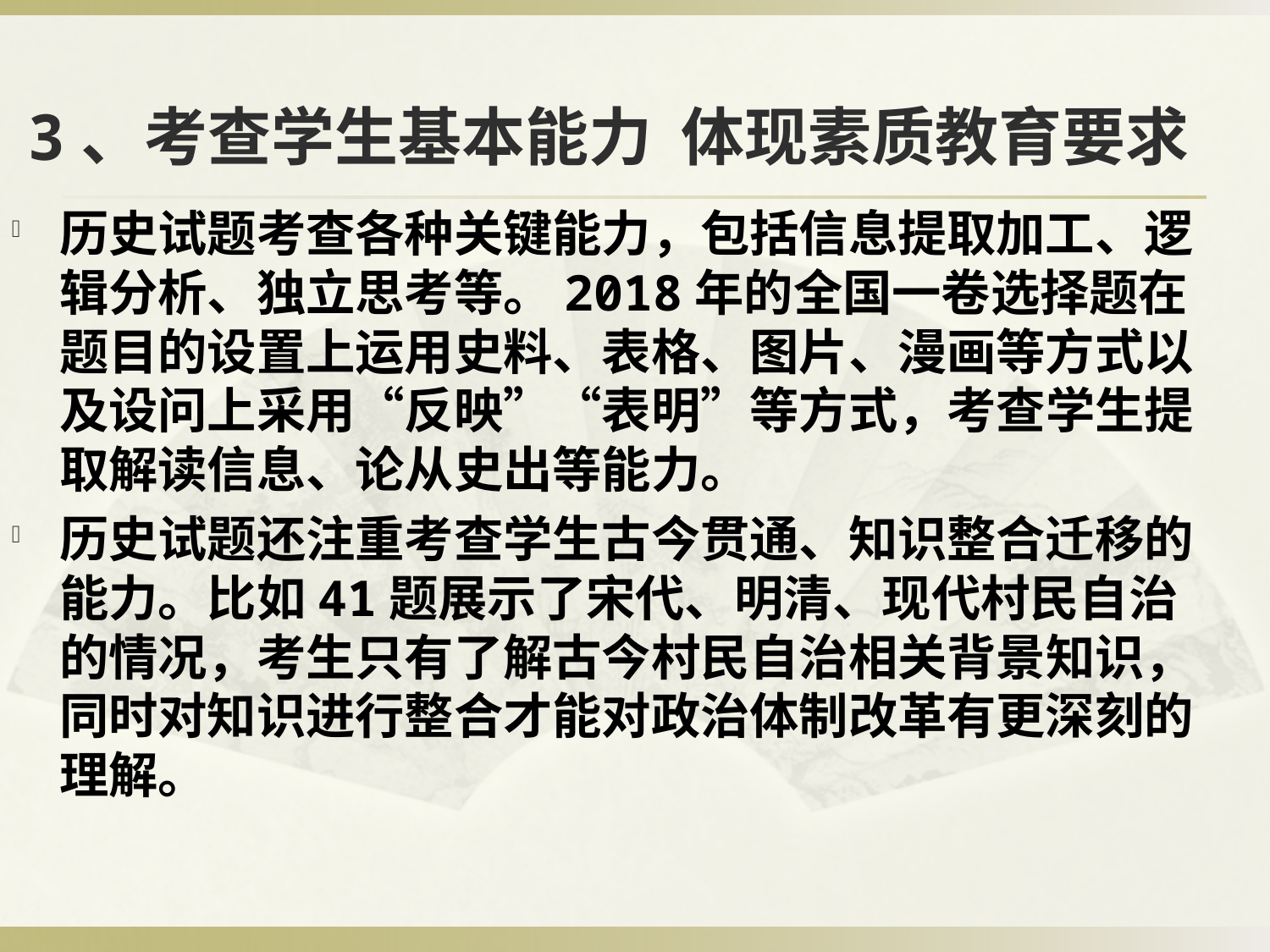

# 3、考查学生基本能力  体现素质教育要求
历史试题考查各种关键能力，包括信息提取加工、逻辑分析、独立思考等。2018年的全国一卷选择题在题目的设置上运用史料、表格、图片、漫画等方式以及设问上采用“反映”“表明”等方式，考查学生提取解读信息、论从史出等能力。
历史试题还注重考查学生古今贯通、知识整合迁移的能力。比如41题展示了宋代、明清、现代村民自治的情况，考生只有了解古今村民自治相关背景知识，同时对知识进行整合才能对政治体制改革有更深刻的理解。